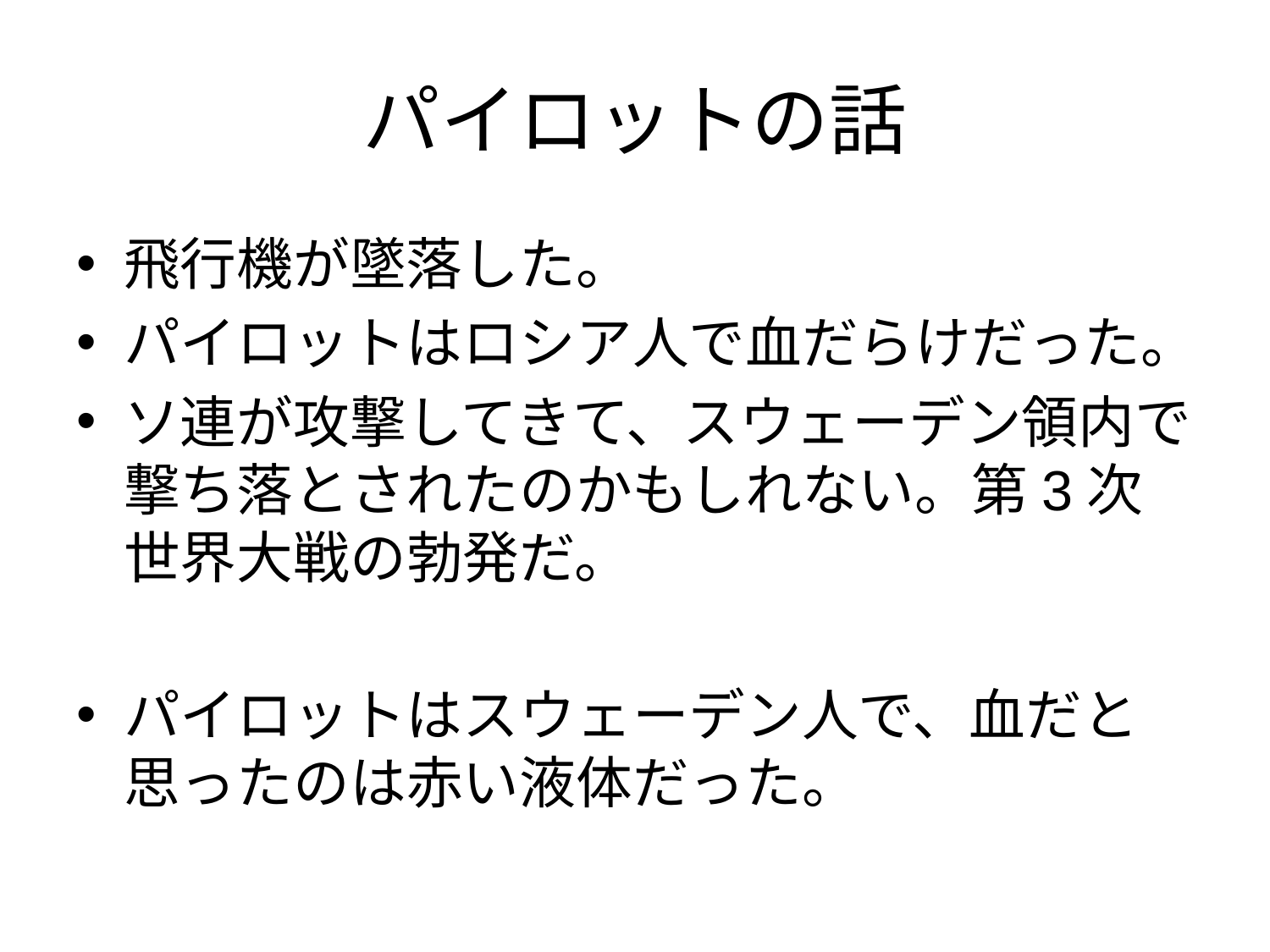

# パイロットの話
飛行機が墜落した。
パイロットはロシア人で血だらけだった。
ソ連が攻撃してきて、スウェーデン領内で撃ち落とされたのかもしれない。第3次世界大戦の勃発だ。

パイロットはスウェーデン人で、血だと思ったのは赤い液体だった。